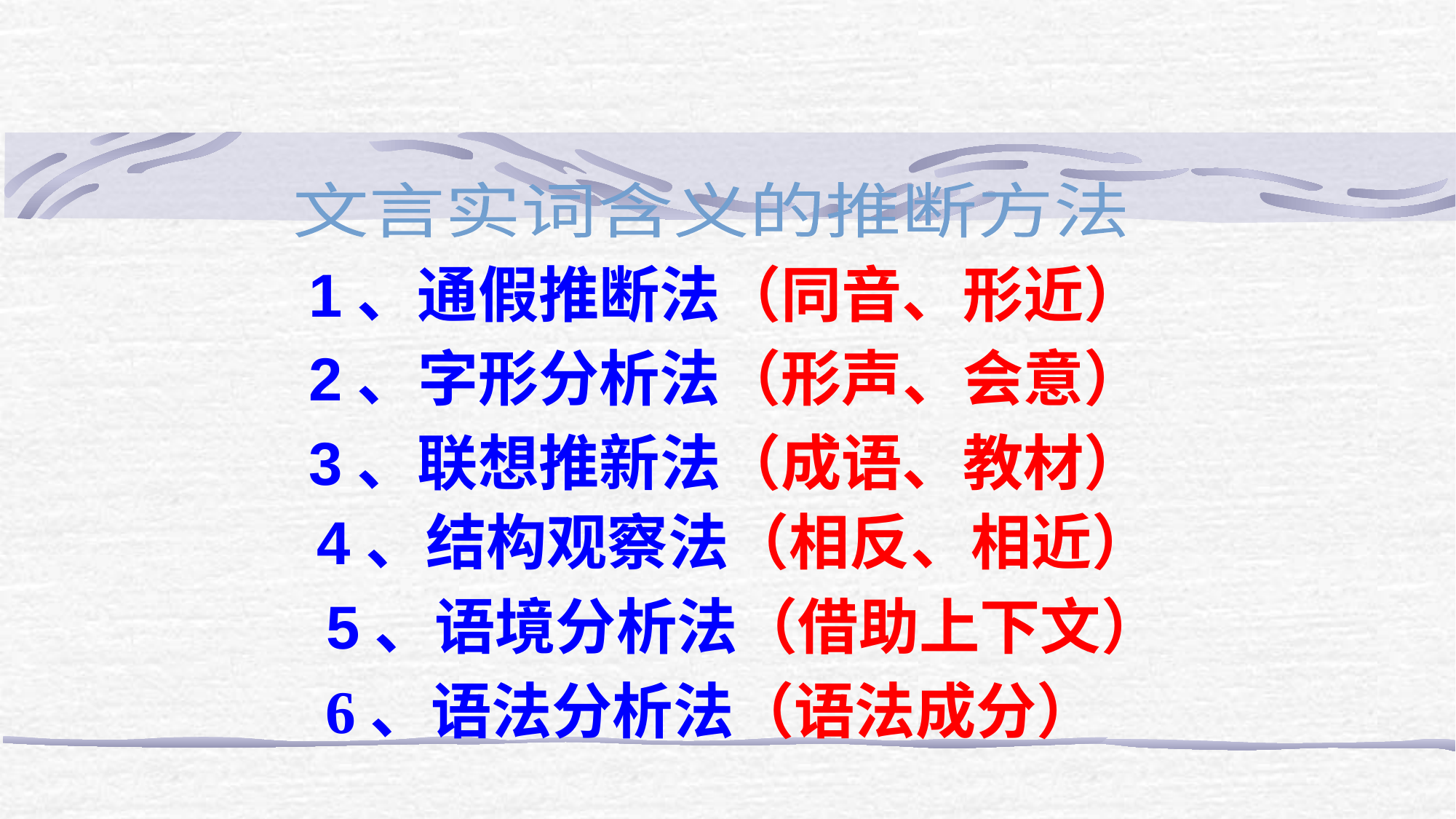

文言实词含义的推断方法
1、通假推断法（同音、形近）
2、字形分析法（形声、会意）
3、联想推新法（成语、教材）
4、结构观察法（相反、相近）
5、语境分析法（借助上下文）

6、语法分析法（语法成分）